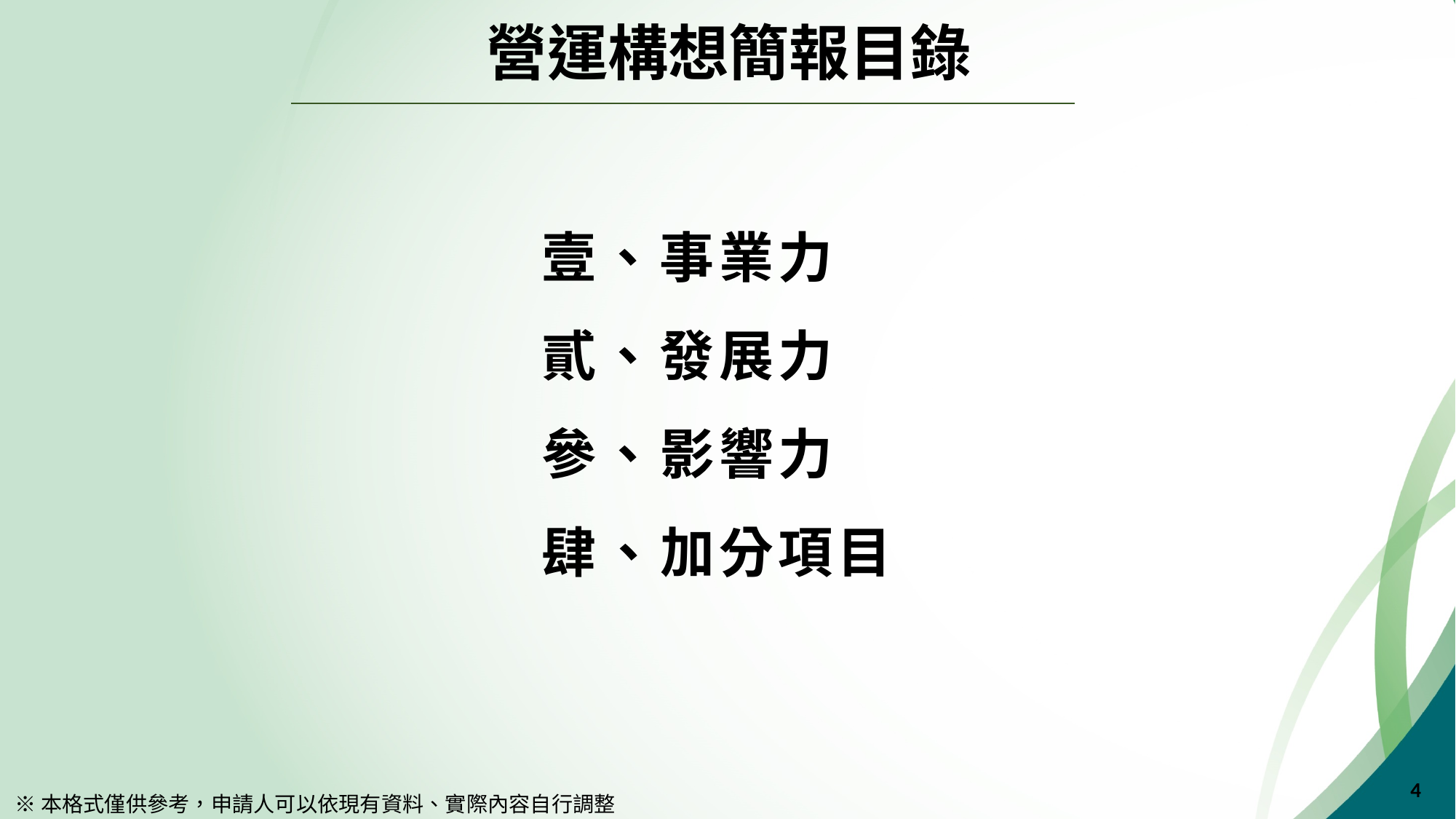

# 營運構想簡報目錄
壹、事業力
貳、發展力
參、影響力
肆、加分項目
4
※本格式僅供參考，申請人可以依現有資料、實際內容自行調整